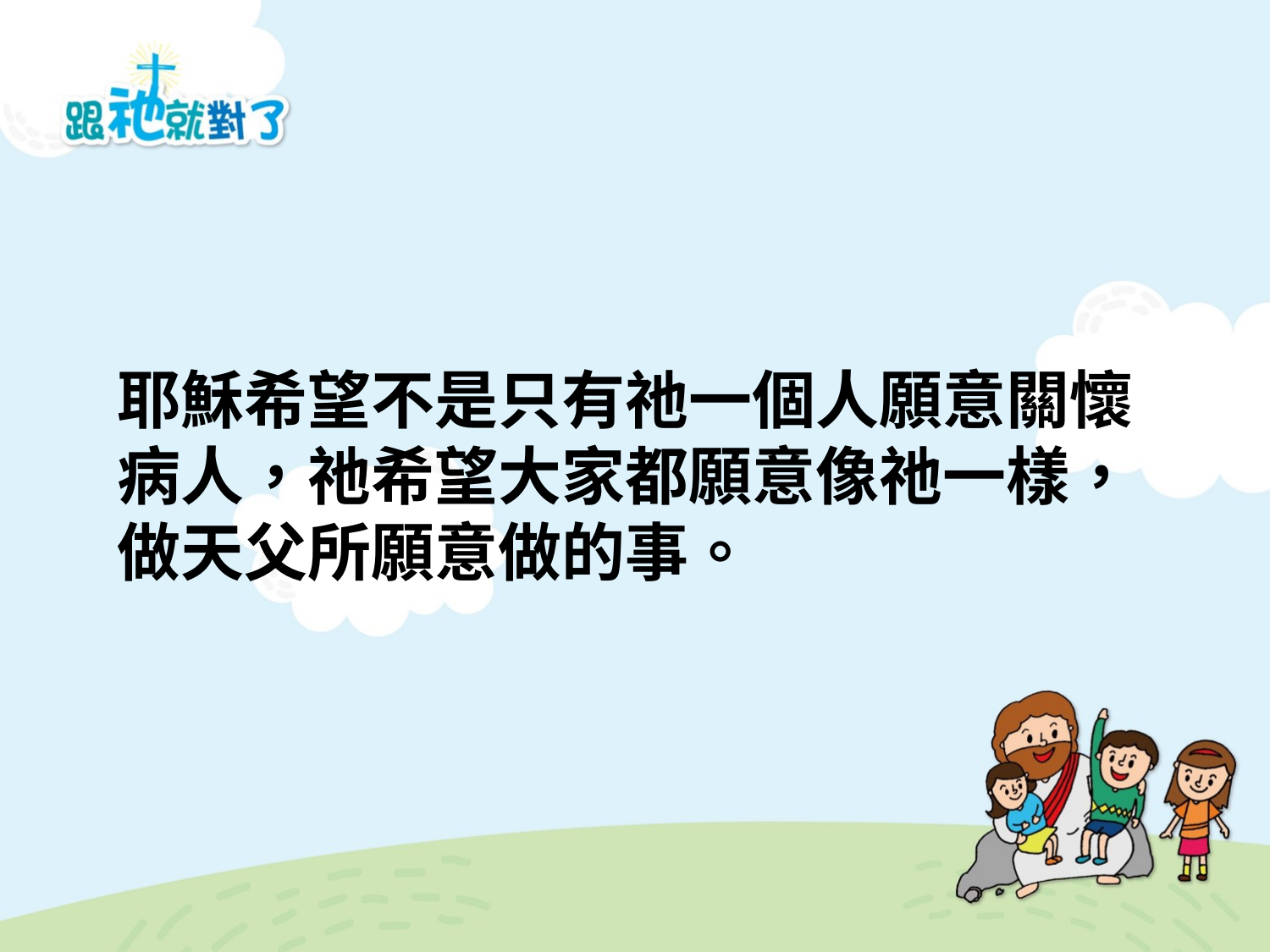

耶穌希望不是只有祂一個人願意關懷病人，祂希望大家都願意像祂一樣，做天父所願意做的事。